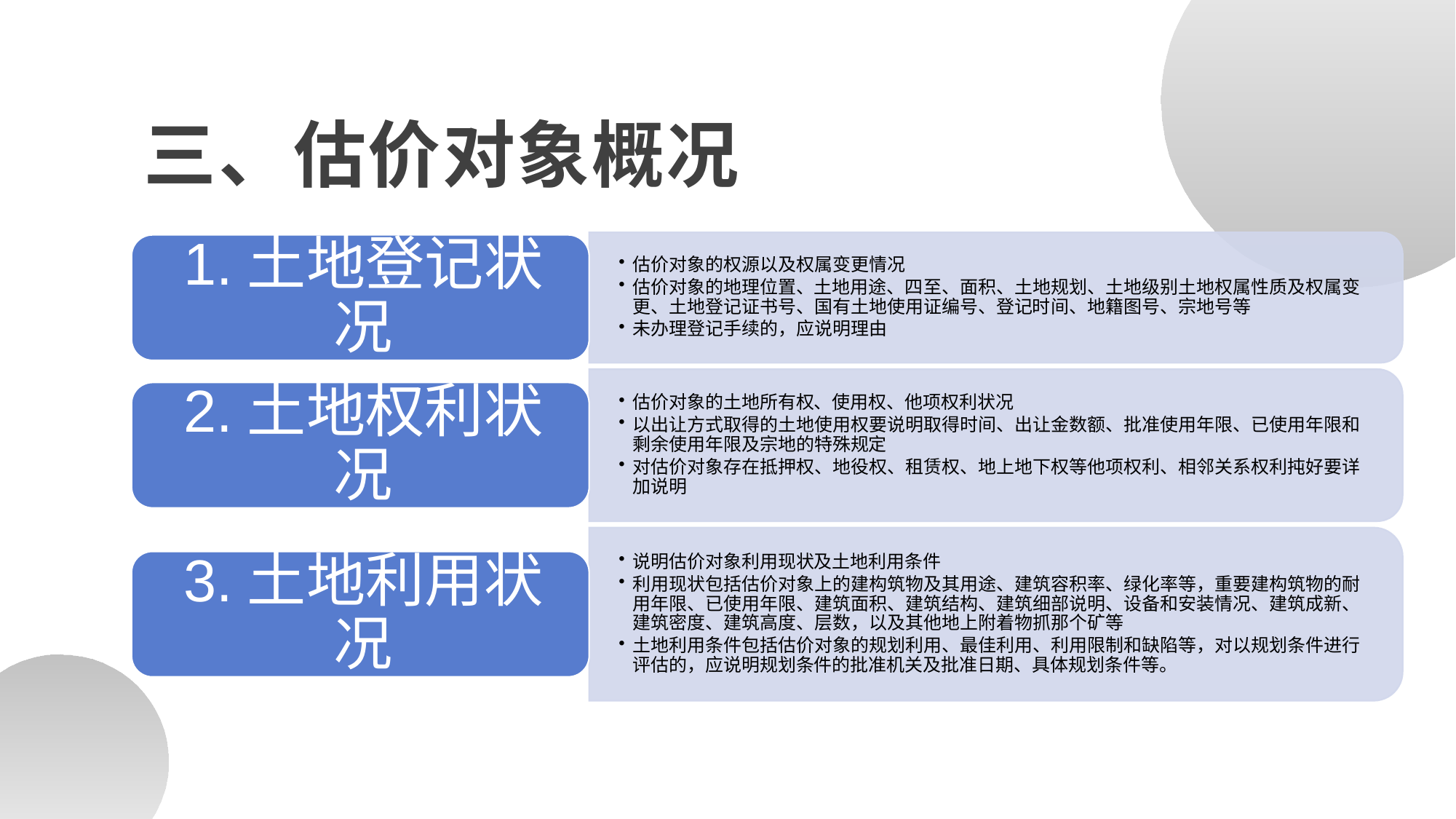

三、估价对象概况
估价对象的权源以及权属变更情况
估价对象的地理位置、土地用途、四至、面积、土地规划、土地级别土地权属性质及权属变更、土地登记证书号、国有土地使用证编号、登记时间、地籍图号、宗地号等
未办理登记手续的，应说明理由
1.土地登记状况
估价对象的土地所有权、使用权、他项权利状况
以出让方式取得的土地使用权要说明取得时间、出让金数额、批准使用年限、已使用年限和剩余使用年限及宗地的特殊规定
对估价对象存在抵押权、地役权、租赁权、地上地下权等他项权利、相邻关系权利扽好要详加说明
2.土地权利状况
说明估价对象利用现状及土地利用条件
利用现状包括估价对象上的建构筑物及其用途、建筑容积率、绿化率等，重要建构筑物的耐用年限、已使用年限、建筑面积、建筑结构、建筑细部说明、设备和安装情况、建筑成新、建筑密度、建筑高度、层数，以及其他地上附着物抓那个矿等
土地利用条件包括估价对象的规划利用、最佳利用、利用限制和缺陷等，对以规划条件进行评估的，应说明规划条件的批准机关及批准日期、具体规划条件等。
3.土地利用状况